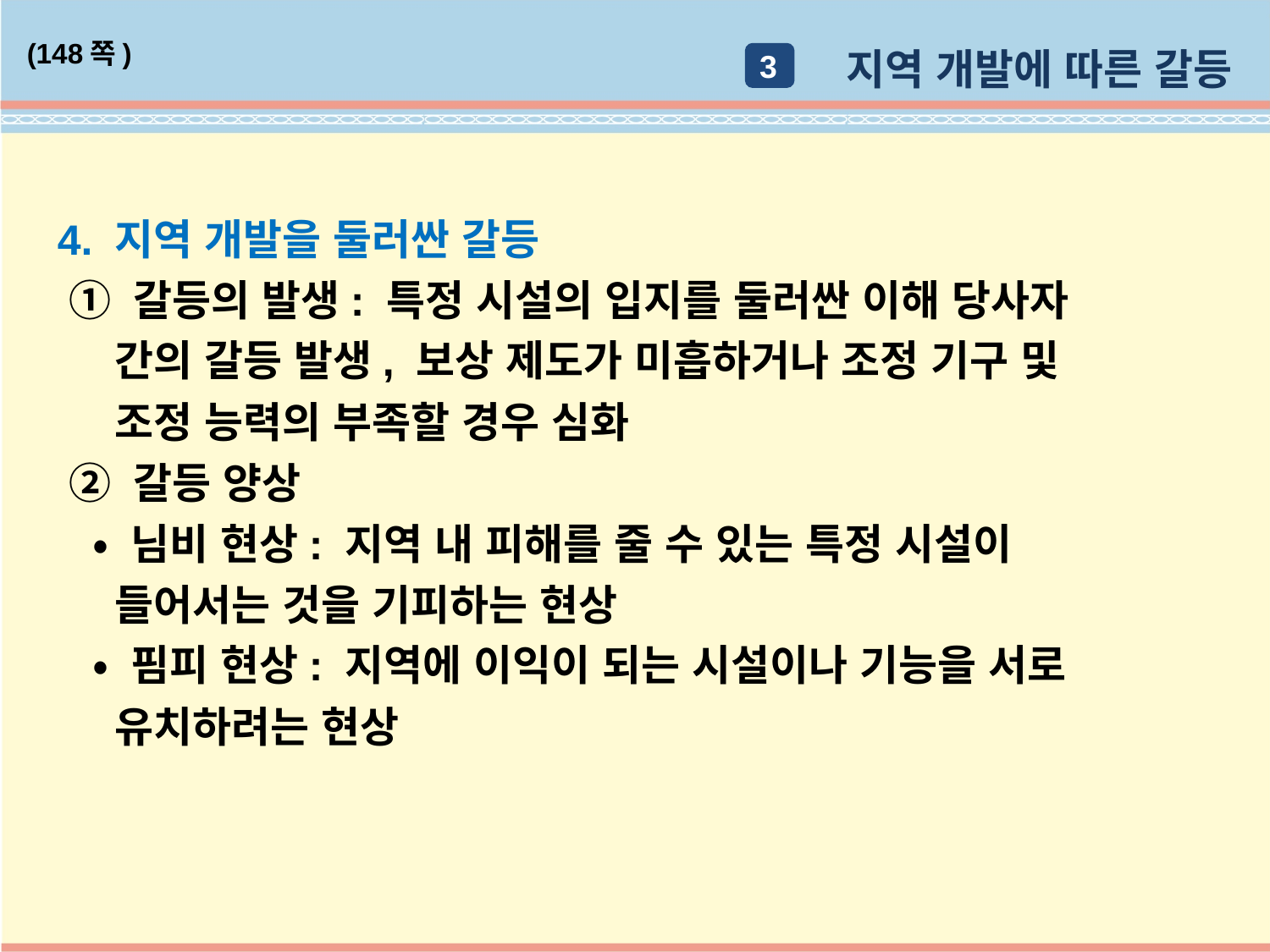

지역 개발에 따른 갈등
(148쪽)
3
4. 지역 개발을 둘러싼 갈등
 ① 갈등의 발생: 특정 시설의 입지를 둘러싼 이해 당사자
    간의 갈등 발생, 보상 제도가 미흡하거나 조정 기구 및
    조정 능력의 부족할 경우 심화
 ② 갈등 양상
   • 님비 현상: 지역 내 피해를 줄 수 있는 특정 시설이
    들어서는 것을 기피하는 현상
   • 핌피 현상: 지역에 이익이 되는 시설이나 기능을 서로
    유치하려는 현상